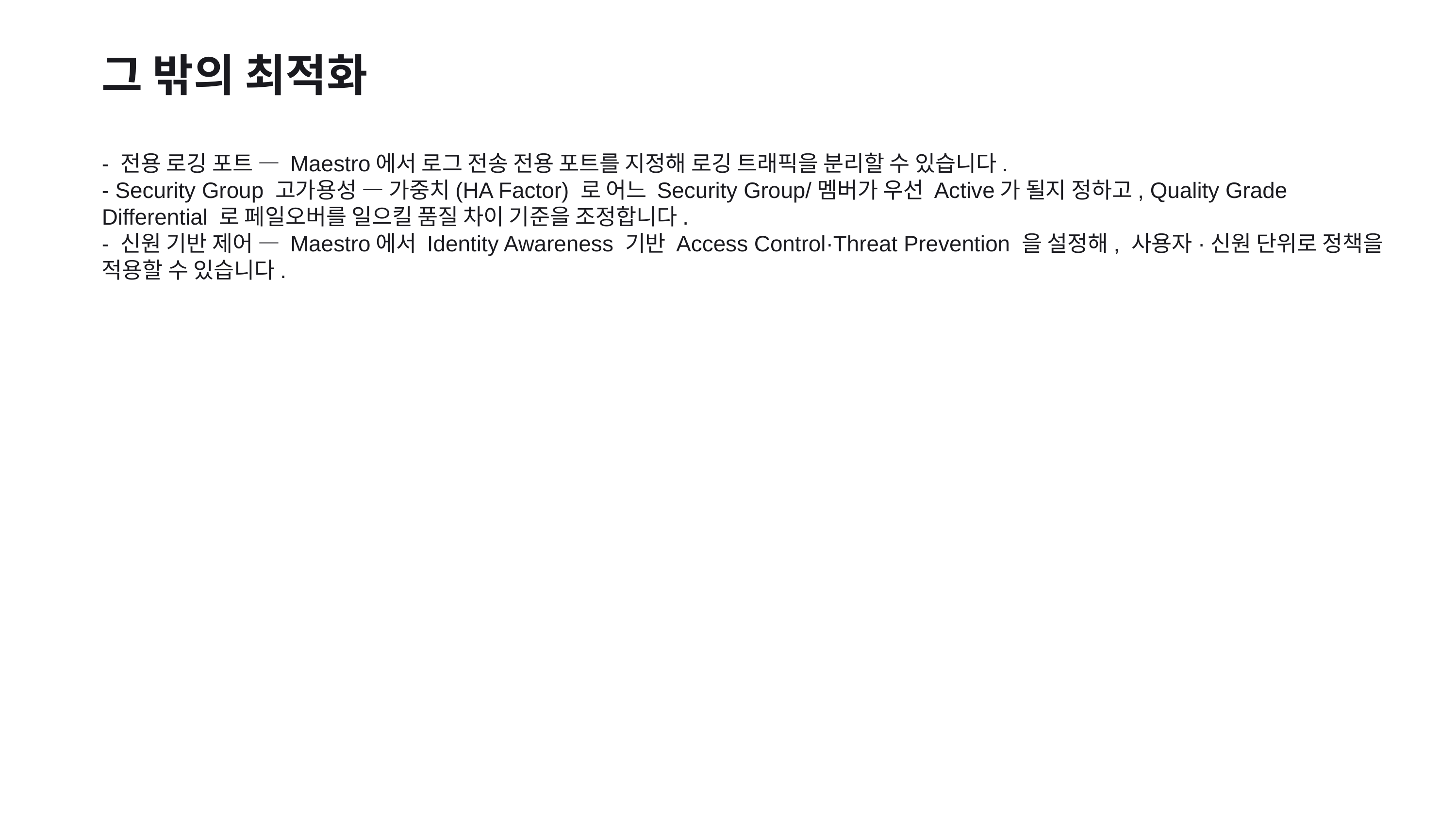

그 밖의 최적화
- 전용 로깅 포트 — Maestro에서 로그 전송 전용 포트를 지정해 로깅 트래픽을 분리할 수 있습니다.
- Security Group 고가용성 — 가중치(HA Factor) 로 어느 Security Group/멤버가 우선 Active가 될지 정하고, Quality Grade Differential 로 페일오버를 일으킬 품질 차이 기준을 조정합니다.
- 신원 기반 제어 — Maestro에서 Identity Awareness 기반 Access Control·Threat Prevention 을 설정해, 사용자·신원 단위로 정책을 적용할 수 있습니다.